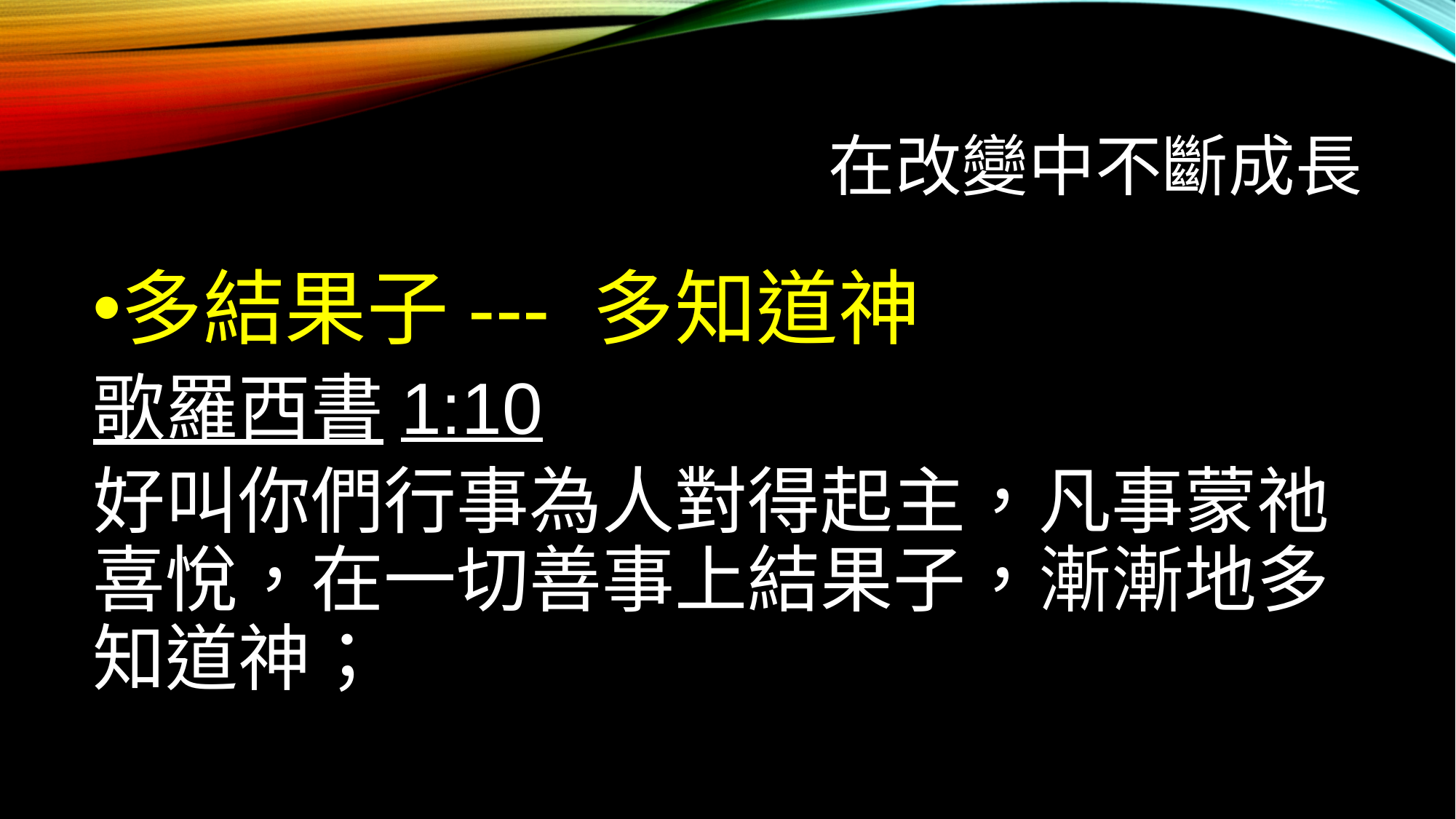

# 在改變中不斷成長
多結果子--- 多知道神
歌羅西書1:10
好叫你們行事為人對得起主，凡事蒙祂喜悅，在一切善事上結果子，漸漸地多知道神；